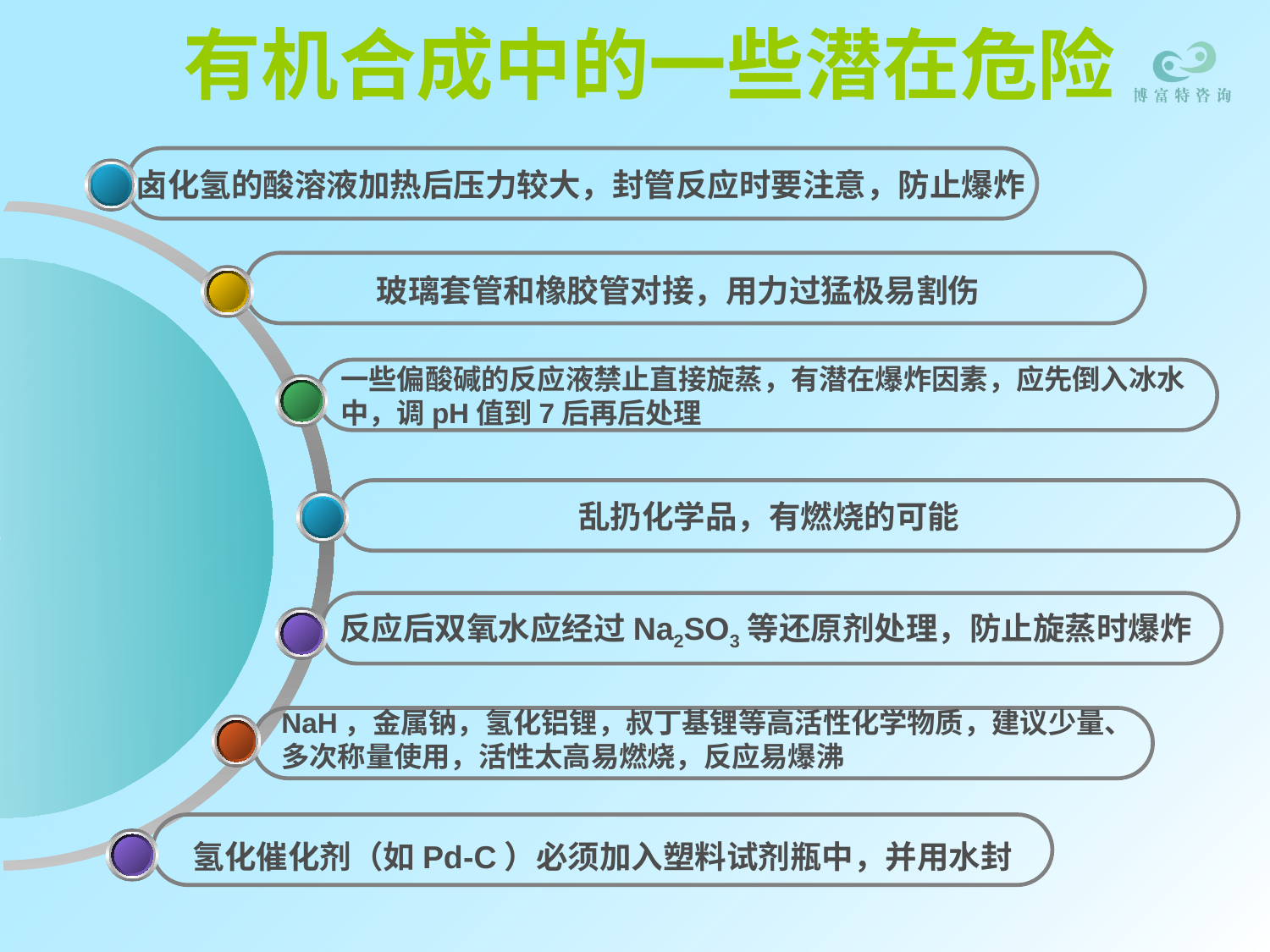

有机合成中的一些潜在危险

卤化氢的酸溶液加热后压力较大，封管反应时要注意，防止爆炸

玻璃套管和橡胶管对接，用力过猛极易割伤

一些偏酸碱的反应液禁止直接旋蒸，有潜在爆炸因素，应先倒入冰水中，调pH值到7后再后处理

乱扔化学品，有燃烧的可能

反应后双氧水应经过Na2SO3等还原剂处理，防止旋蒸时爆炸

NaH，金属钠，氢化铝锂，叔丁基锂等高活性化学物质，建议少量、多次称量使用，活性太高易燃烧，反应易爆沸

氢化催化剂（如Pd-C）必须加入塑料试剂瓶中，并用水封